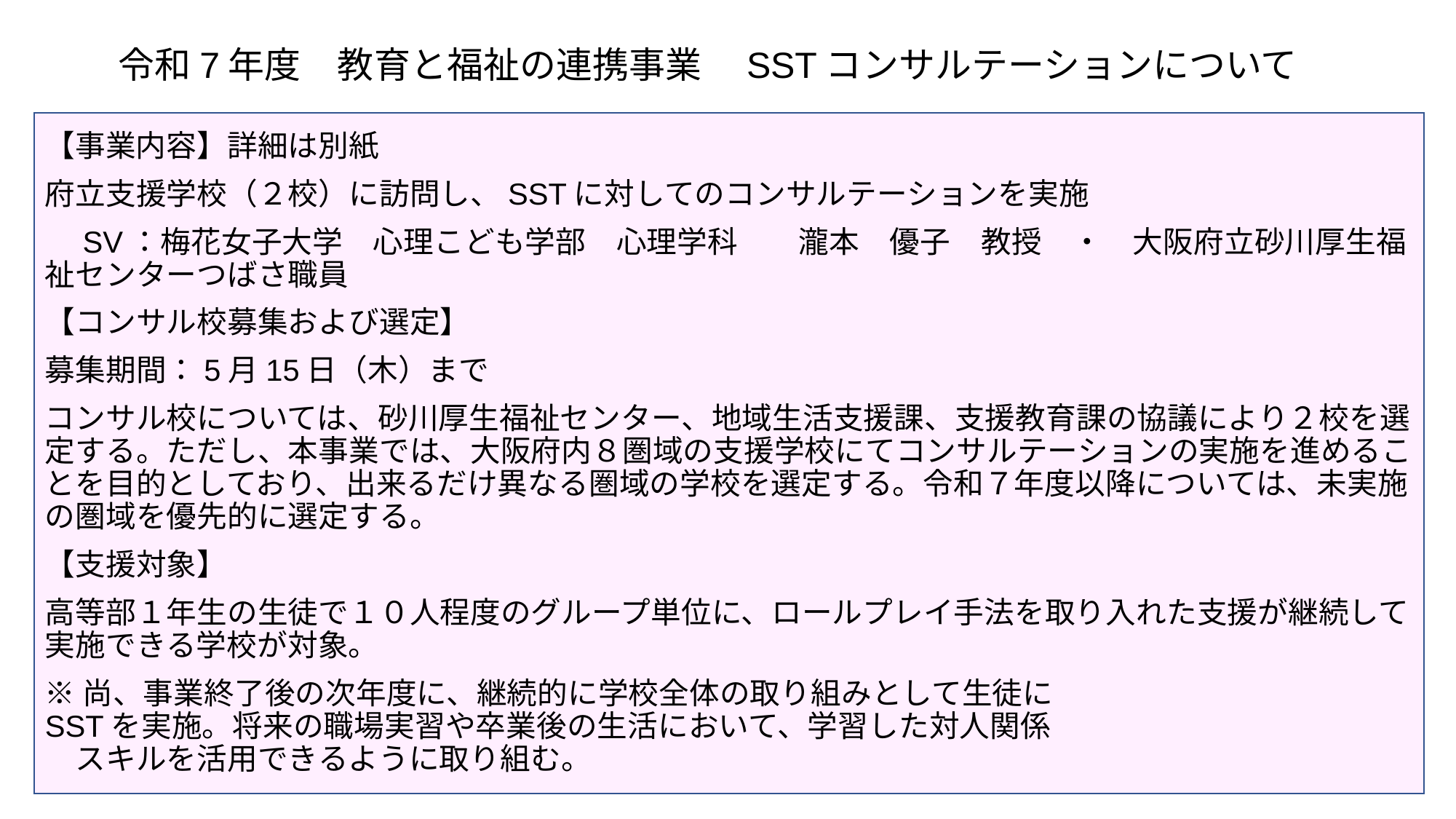

# 令和7年度　教育と福祉の連携事業　SSTコンサルテーションについて
【事業内容】詳細は別紙
府立支援学校（２校）に訪問し、SSTに対してのコンサルテーションを実施
　SV：梅花女子大学　心理こども学部　心理学科　　瀧本　優子　教授　・　大阪府立砂川厚生福祉センターつばさ職員
【コンサル校募集および選定】
募集期間：5月15日（木）まで
コンサル校については、砂川厚生福祉センター、地域生活支援課、支援教育課の協議により２校を選定する。ただし、本事業では、大阪府内８圏域の支援学校にてコンサルテーションの実施を進めることを目的としており、出来るだけ異なる圏域の学校を選定する。令和７年度以降については、未実施の圏域を優先的に選定する。
【支援対象】
高等部１年生の生徒で１０人程度のグループ単位に、ロールプレイ手法を取り入れた支援が継続して実施できる学校が対象。
※尚、事業終了後の次年度に、継続的に学校全体の取り組みとして生徒に　　　　　　　　　　　SSTを実施。将来の職場実習や卒業後の生活において、学習した対人関係　　　　　　　　　　　　スキルを活用できるように取り組む。